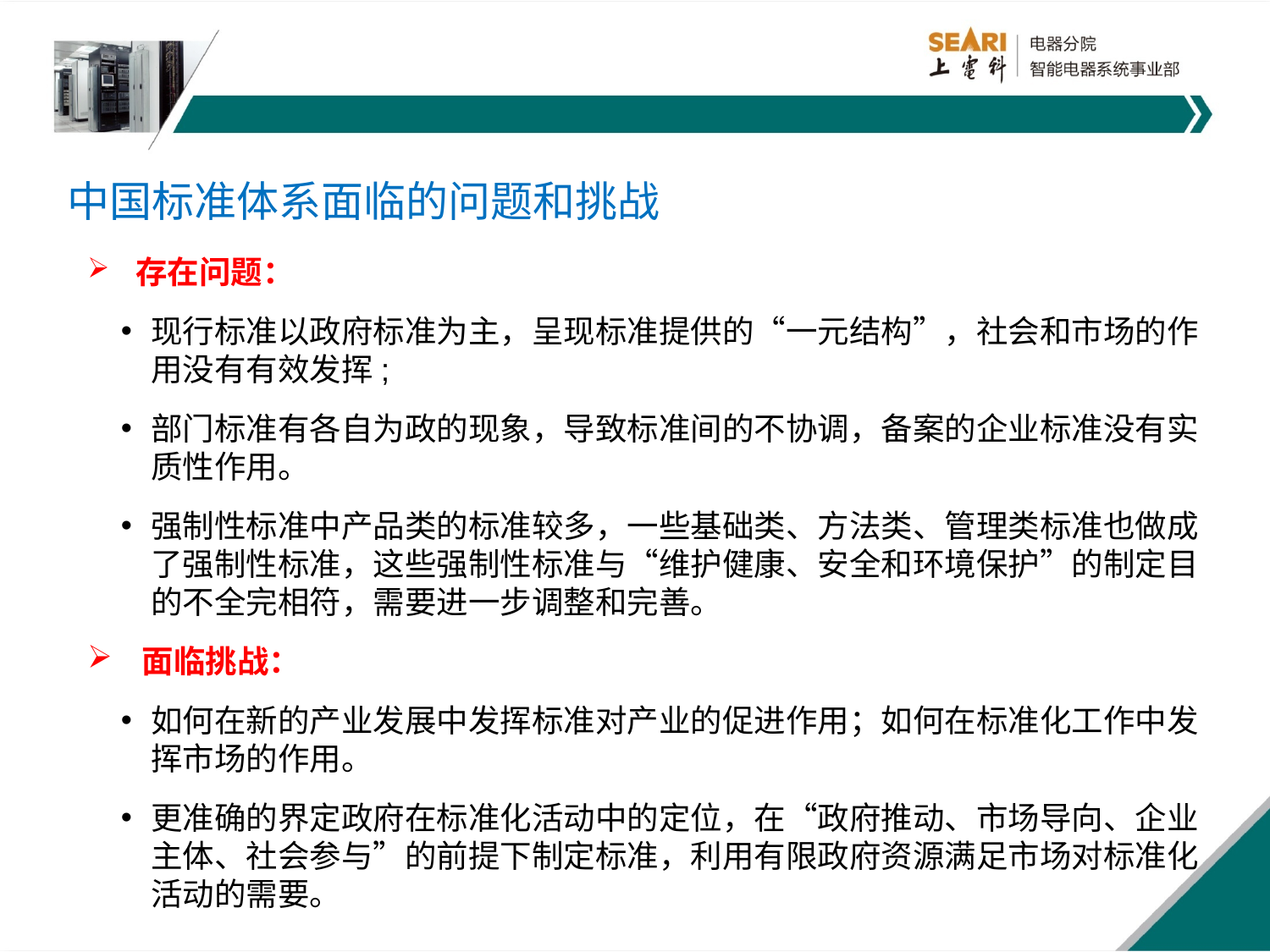

中国标准体系面临的问题和挑战
   存在问题：
现行标准以政府标准为主，呈现标准提供的“一元结构”，社会和市场的作用没有有效发挥;
部门标准有各自为政的现象，导致标准间的不协调，备案的企业标准没有实质性作用。
强制性标准中产品类的标准较多，一些基础类、方法类、管理类标准也做成了强制性标准，这些强制性标准与“维护健康、安全和环境保护”的制定目的不全完相符，需要进一步调整和完善。
   面临挑战：
如何在新的产业发展中发挥标准对产业的促进作用；如何在标准化工作中发挥市场的作用。
更准确的界定政府在标准化活动中的定位，在“政府推动、市场导向、企业主体、社会参与”的前提下制定标准，利用有限政府资源满足市场对标准化活动的需要。